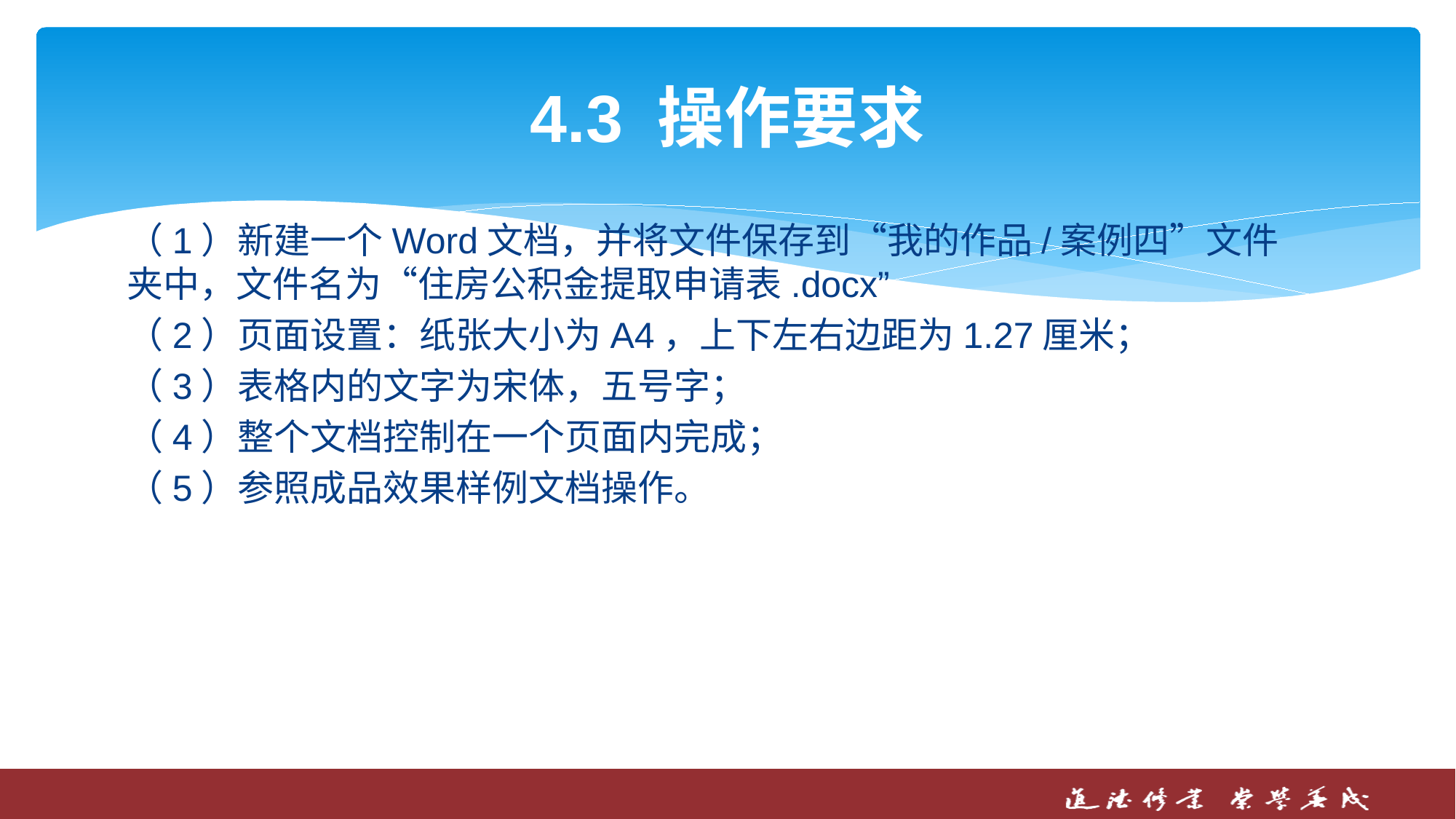

# 4.3 操作要求
（1）新建一个Word文档，并将文件保存到“我的作品/案例四”文件夹中，文件名为“住房公积金提取申请表.docx”
（2）页面设置：纸张大小为A4，上下左右边距为1.27厘米；
（3）表格内的文字为宋体，五号字；
（4）整个文档控制在一个页面内完成；
（5）参照成品效果样例文档操作。